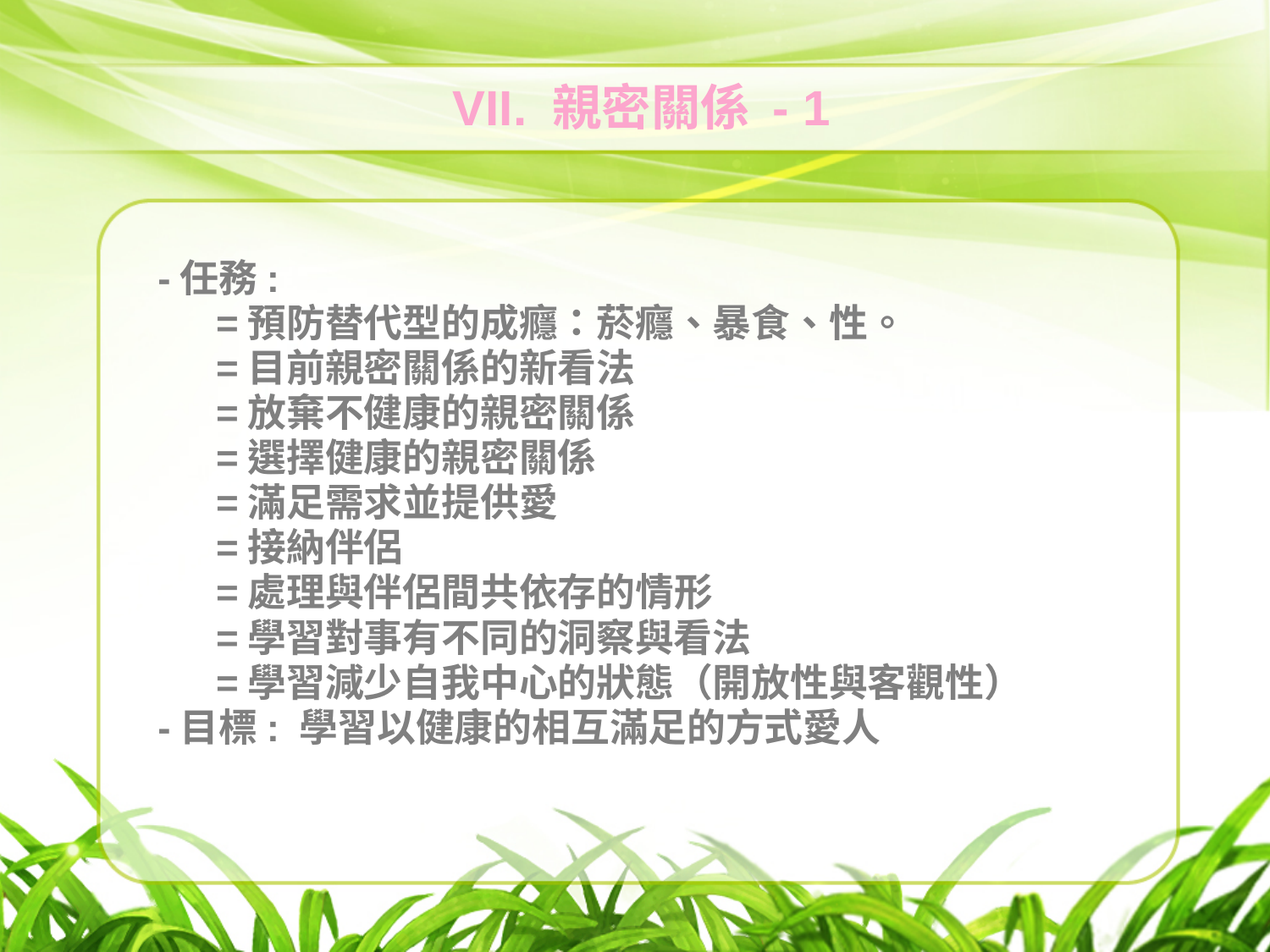

# VII. 親密關係 - 1
-任務:
	 =預防替代型的成癮：菸癮、暴食、性。
	 =目前親密關係的新看法
	 =放棄不健康的親密關係
	 =選擇健康的親密關係
	 =滿足需求並提供愛
	 =接納伴侶
	 =處理與伴侶間共依存的情形
	 =學習對事有不同的洞察與看法
	 =學習減少自我中心的狀態（開放性與客觀性）
-目標: 學習以健康的相互滿足的方式愛人